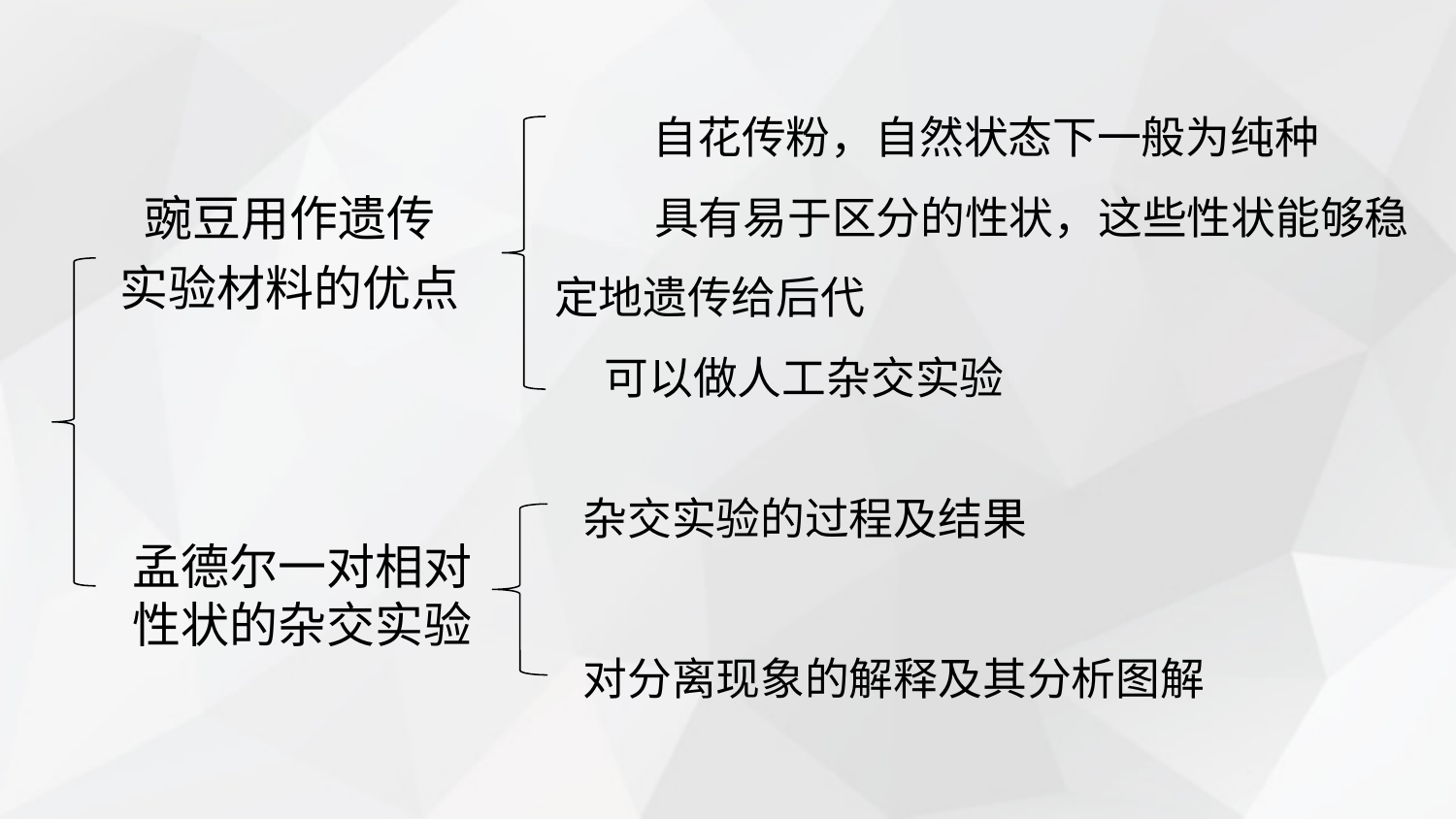

自花传粉，自然状态下一般为纯种
         具有易于区分的性状，这些性状能够稳
定地遗传给后代
    可以做人工杂交实验

豌豆用作遗传
实验材料的优点

杂交实验的过程及结果

对分离现象的解释及其分析图解

孟德尔一对相对
性状的杂交实验